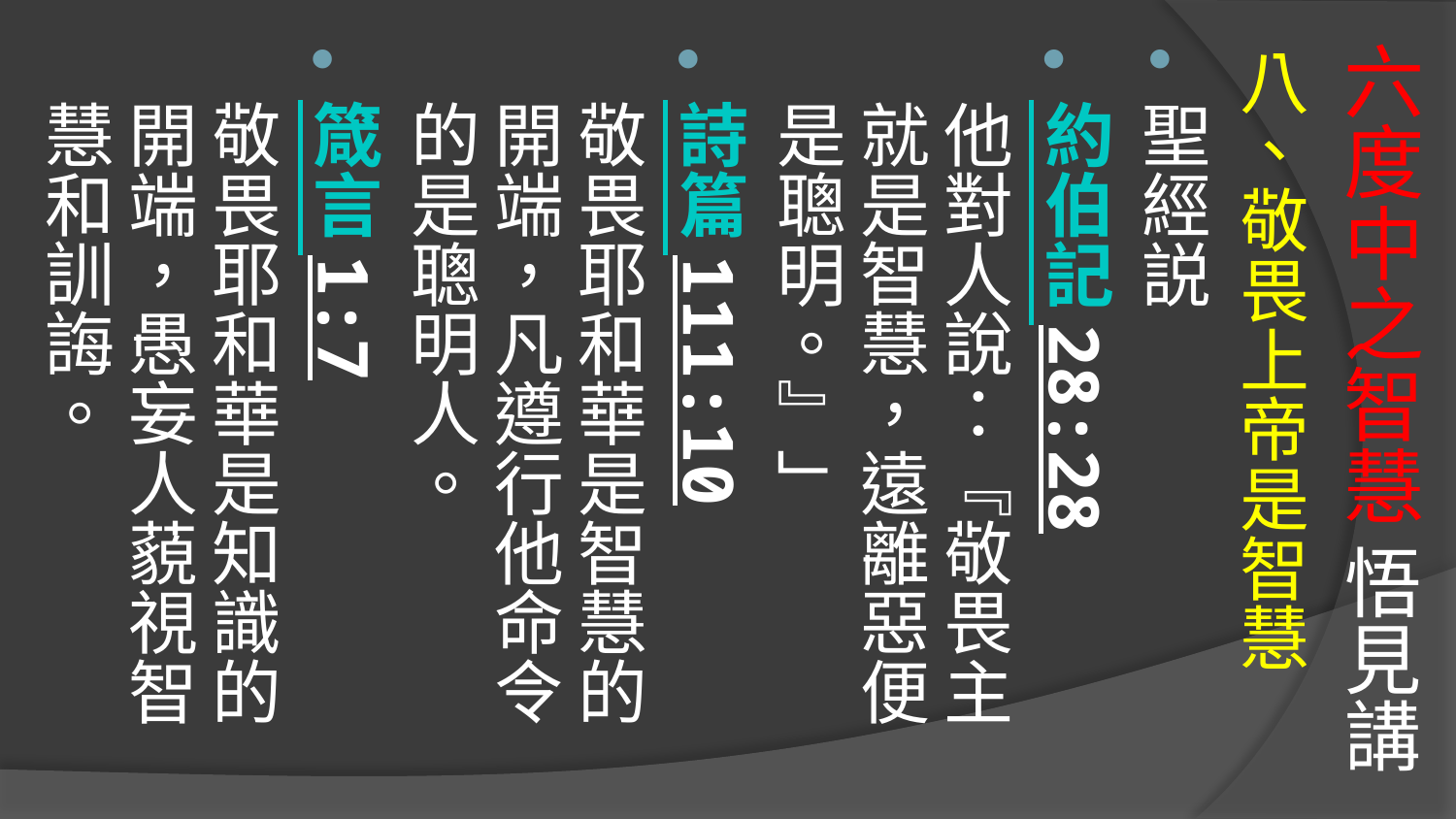

# 六度中之智慧 悟見講
八、敬畏上帝是智慧
聖經説
約伯記 28:28
他對人說：『敬畏主就是智慧，遠離惡便是聰明。』」
詩篇 111:10
敬畏耶和華是智慧的開端，凡遵行他命令的是聰明人。
箴言 1:7
敬畏耶和華是知識的開端，愚妄人藐視智慧和訓誨。